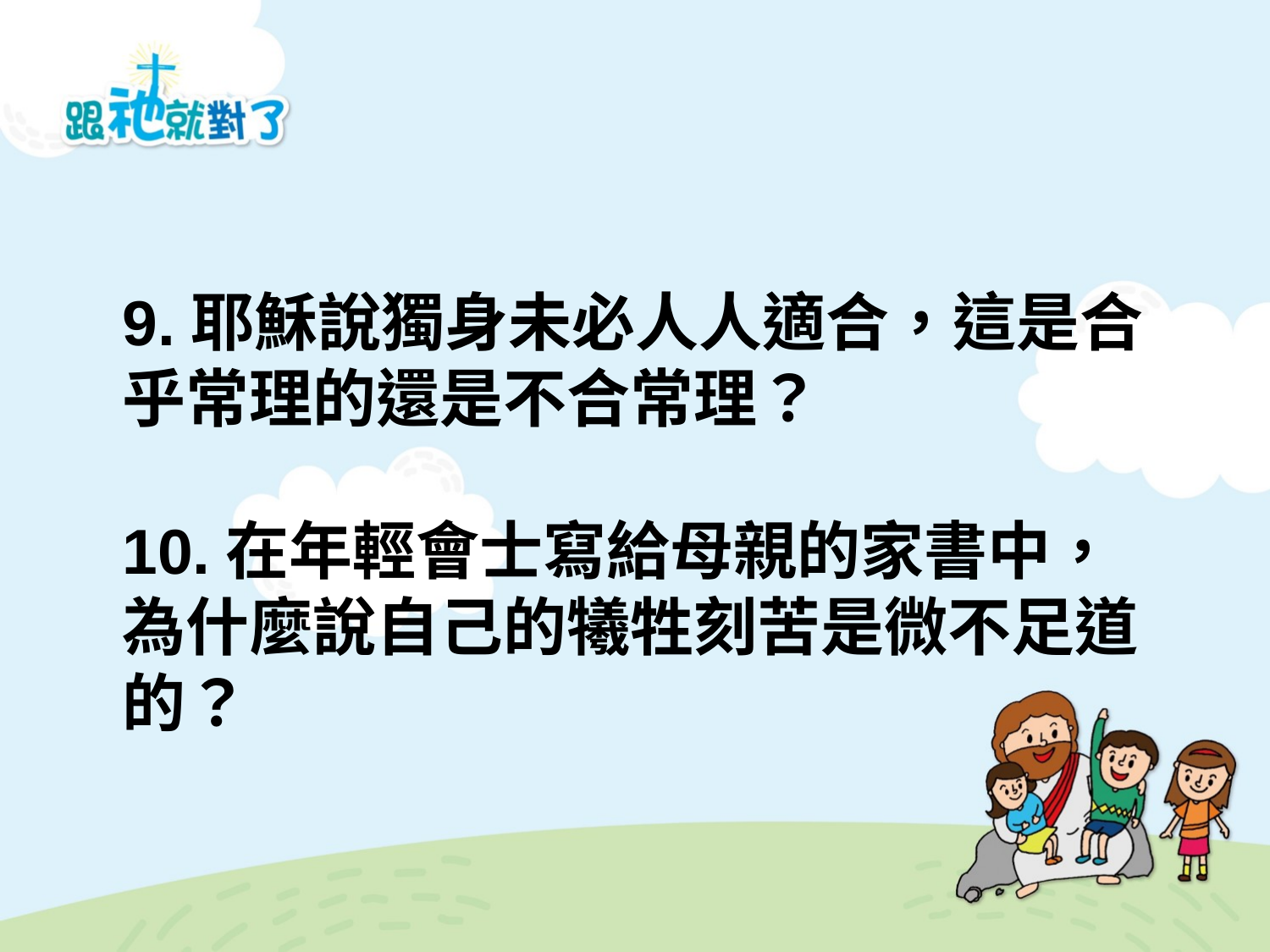

9.耶穌說獨身未必人人適合，這是合乎常理的還是不合常理？

10.在年輕會士寫給母親的家書中，為什麼說自己的犧牲刻苦是微不足道的？